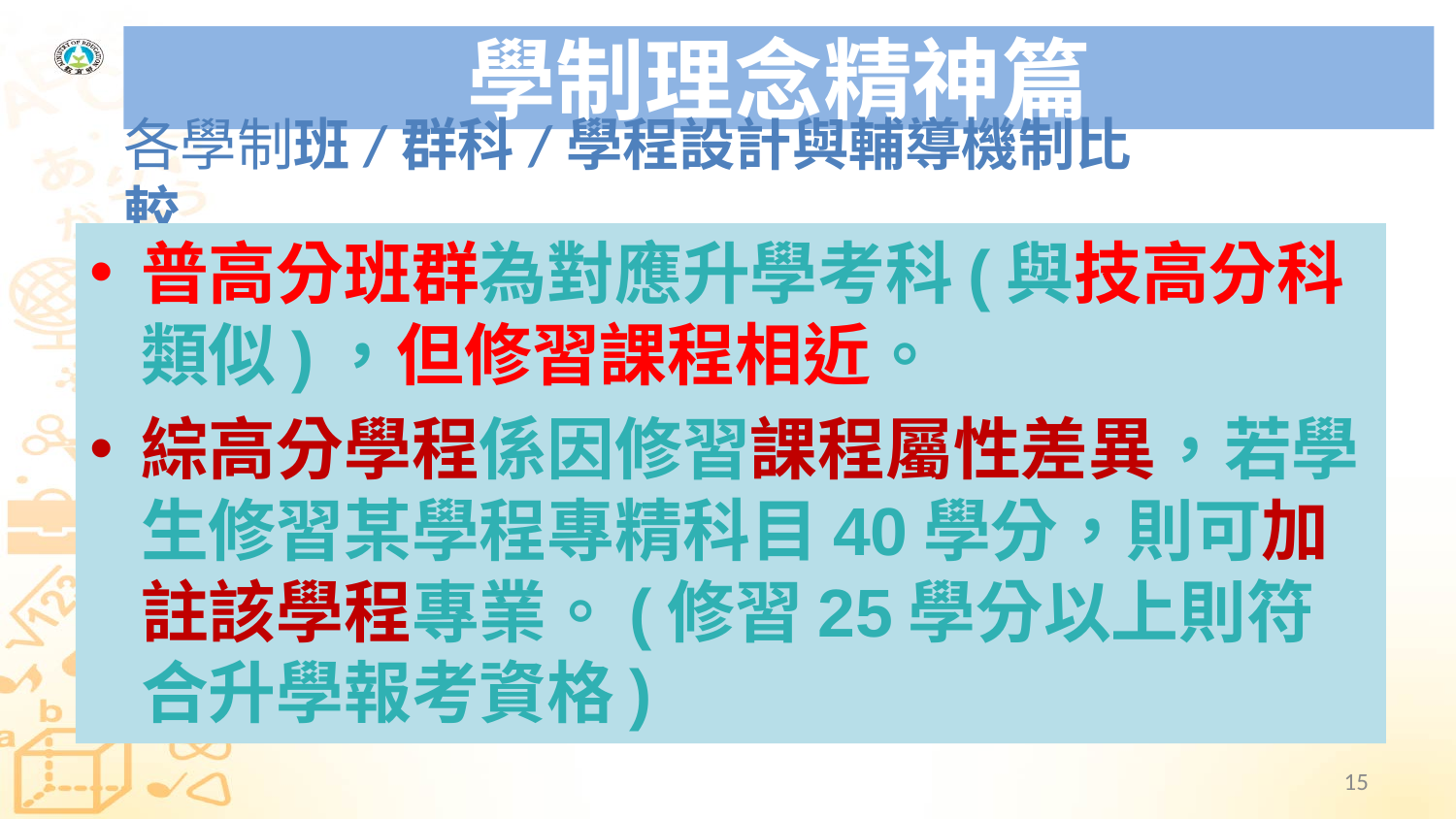

# 學制理念精神篇
各學制班/群科/學程設計與輔導機制比較
普高分班群為對應升學考科(與技高分科類似)，但修習課程相近。
綜高分學程係因修習課程屬性差異，若學生修習某學程專精科目40學分，則可加註該學程專業。(修習25學分以上則符合升學報考資格)
15